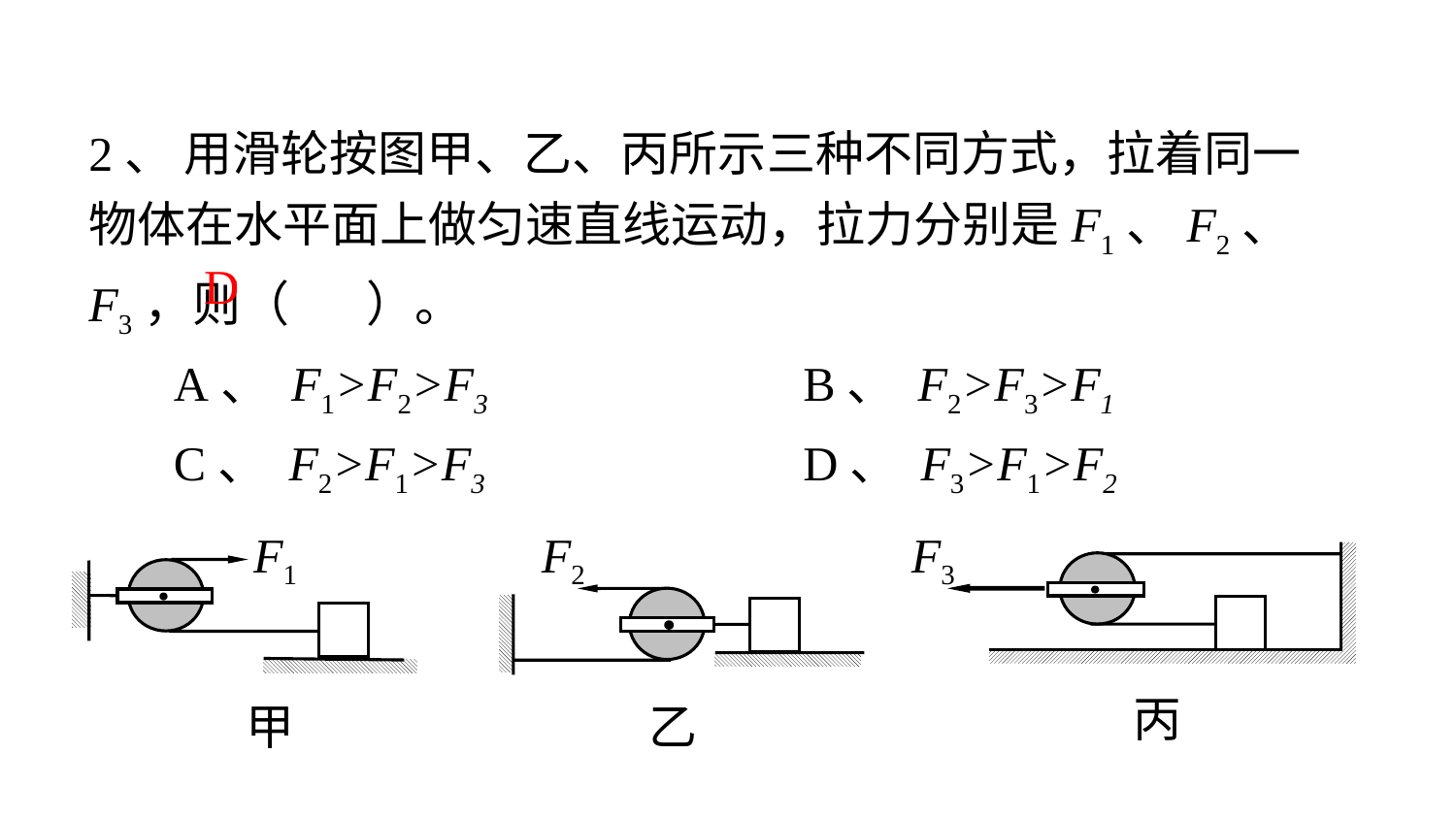

2、 用滑轮按图甲、乙、丙所示三种不同方式，拉着同一物体在水平面上做匀速直线运动，拉力分别是F1、F2、F3，则（       ）。
       A、 F1>F2>F3 　 	           B、 F2>F3>F1
       C、 F2>F1>F3 　	           D、 F3>F1>F2

D
F1

甲
F2

乙

F3

丙